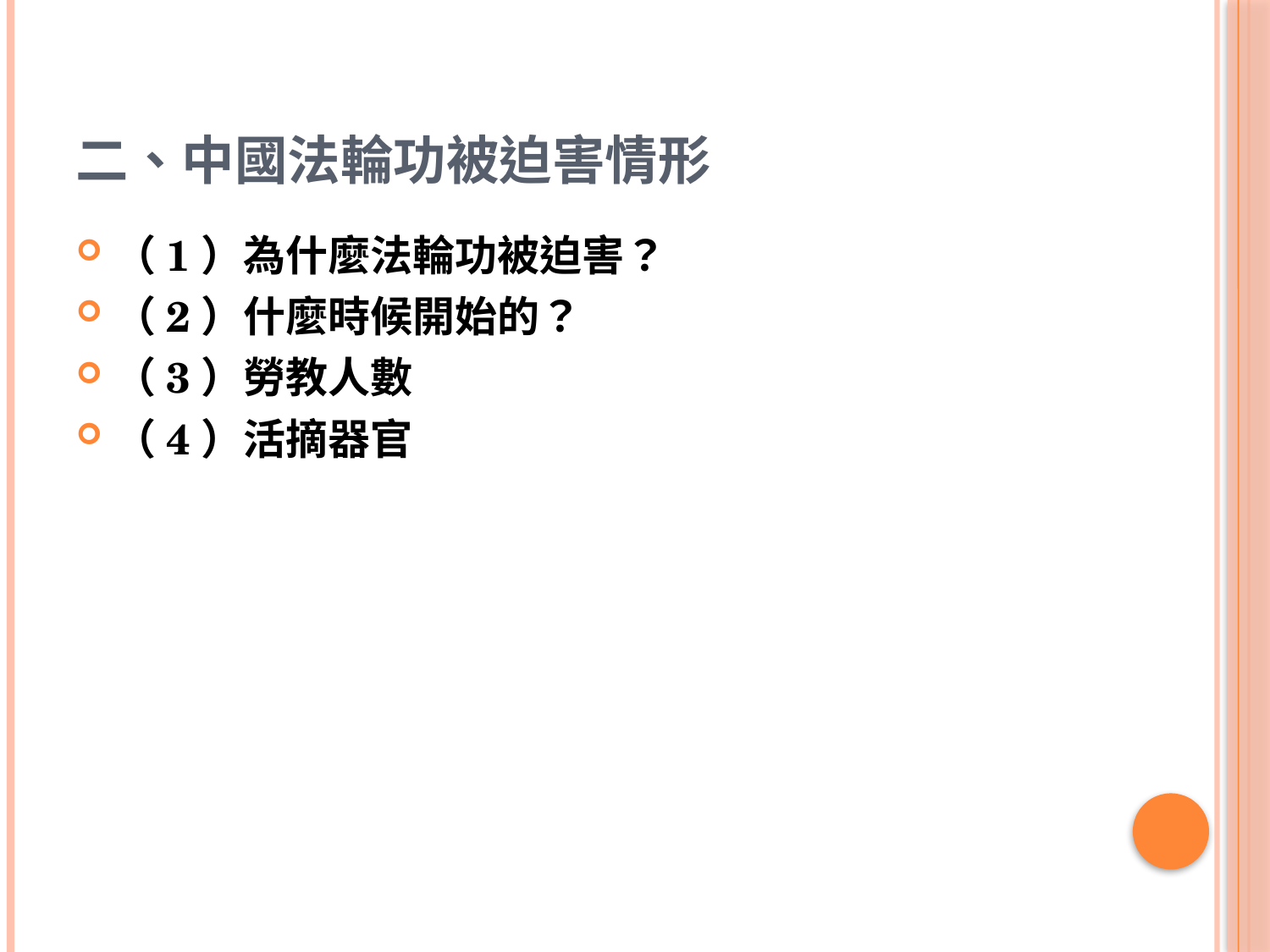

# 二、中國法輪功被迫害情形
（1）為什麼法輪功被迫害？
（2）什麼時候開始的？
（3）勞教人數
（4）活摘器官